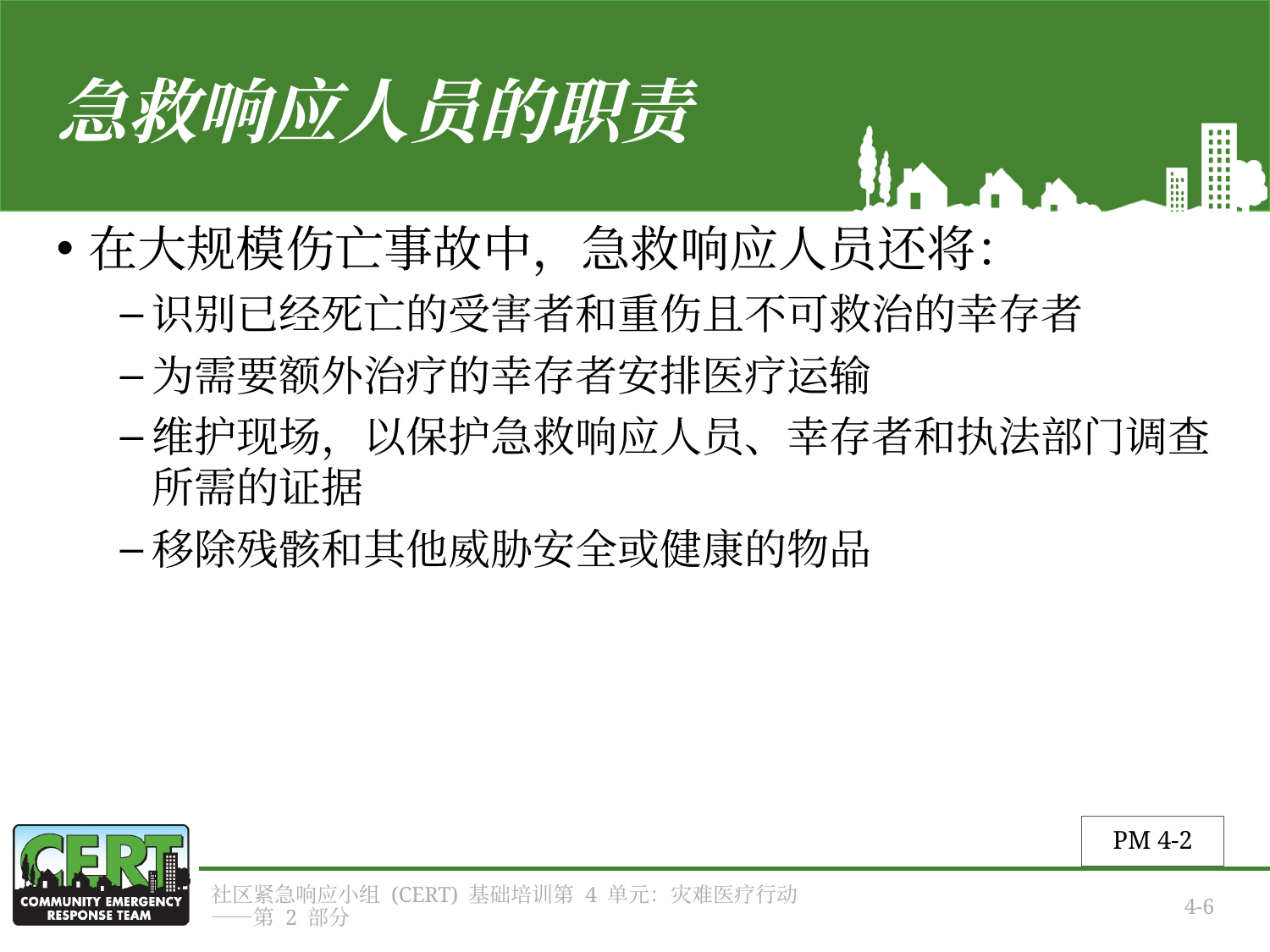

# 急救响应人员的职责
在大规模伤亡事故中，急救响应人员还将：
识别已经死亡的受害者和重伤且不可救治的幸存者
为需要额外治疗的幸存者安排医疗运输
维护现场，以保护急救响应人员、幸存者和执法部门调查所需的证据
移除残骸和其他威胁安全或健康的物品

PM 4-2
社区紧急响应小组 (CERT) 基础培训第 4 单元：灾难医疗行动——第 2 部分
4-6